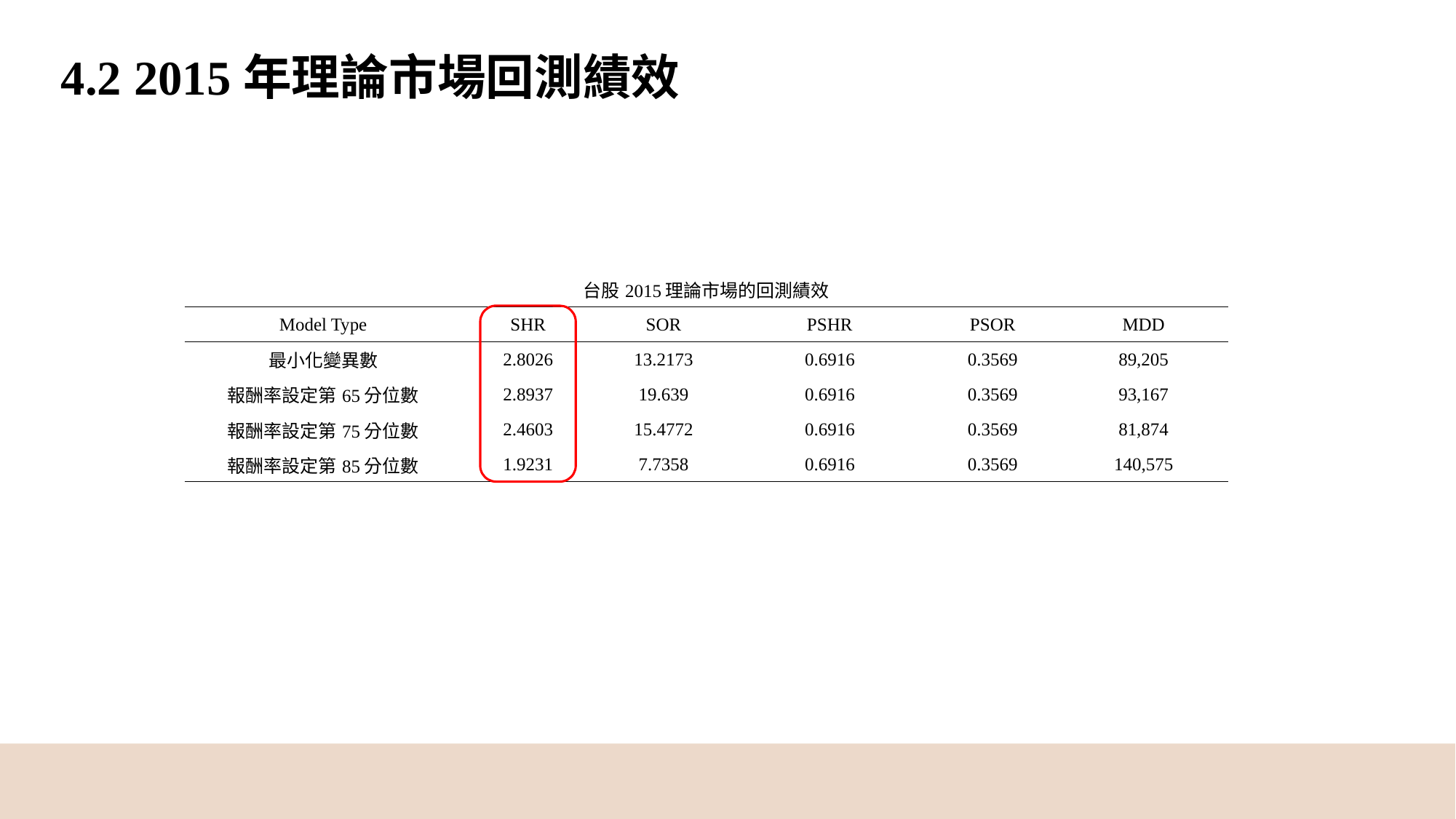

4.2 2015年理論市場回測績效
| 台股2015理論市場的回測績效 |  |  |  |  |  |
| --- | --- | --- | --- | --- | --- |
| Model Type | SHR | SOR | PSHR | PSOR | MDD |
| 最小化變異數 | 2.8026 | 13.2173 | 0.6916 | 0.3569 | 89,205 |
| 報酬率設定第65分位數 | 2.8937 | 19.639 | 0.6916 | 0.3569 | 93,167 |
| 報酬率設定第75分位數 | 2.4603 | 15.4772 | 0.6916 | 0.3569 | 81,874 |
| 報酬率設定第85分位數 | 1.9231 | 7.7358 | 0.6916 | 0.3569 | 140,575 |